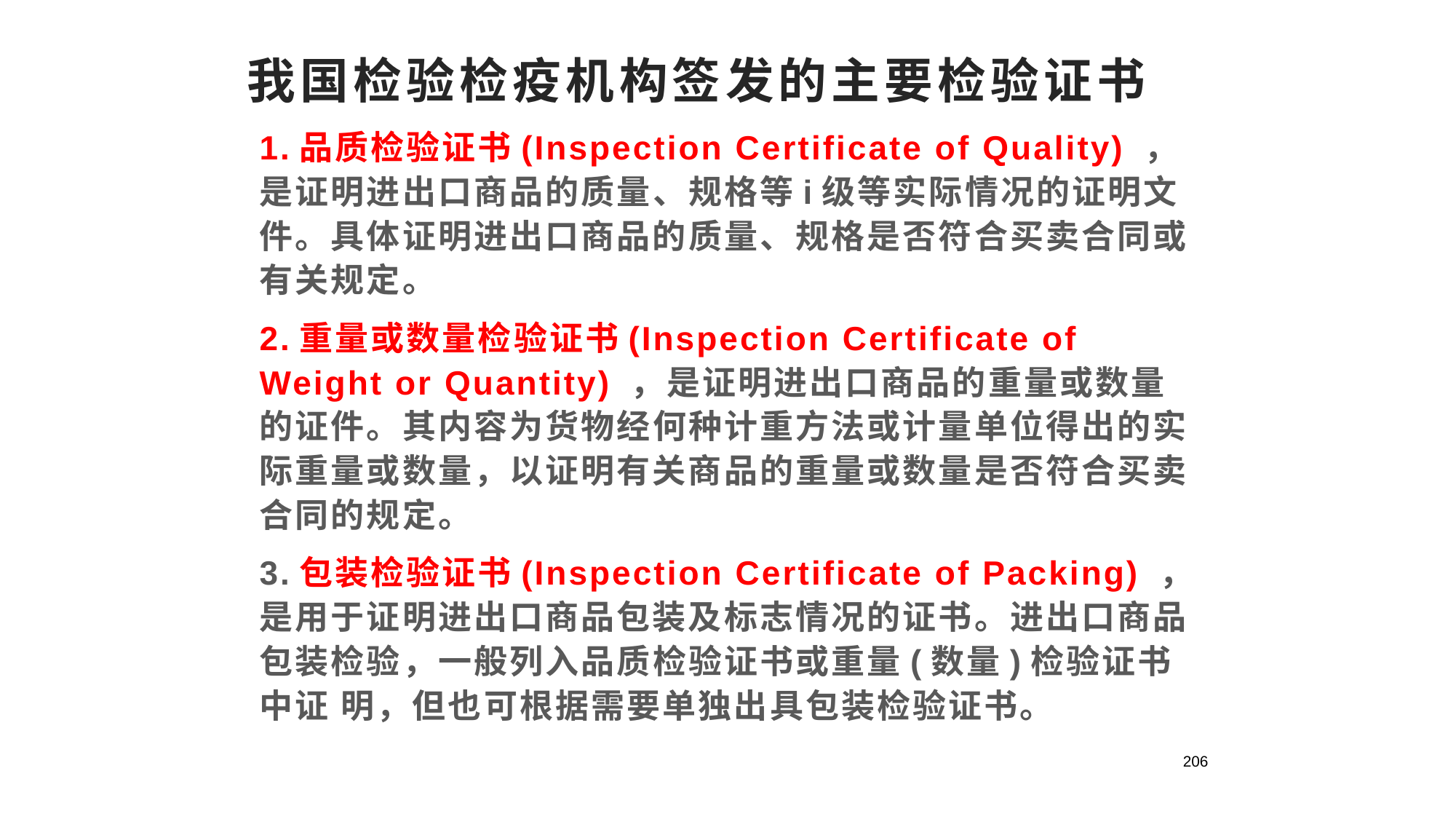

我国检验检疫机构签发的主要检验证书
1.品质检验证书(Inspection Certificate of Quality) ，是证明进出口商品的质量、规格等i级等实际情况的证明文件。具体证明进出口商品的质量、规格是否符合买卖合同或有关规定。
2.重量或数量检验证书(Inspection Certificate of Weight or Quantity) ，是证明进出口商品的重量或数量的证件。其内容为货物经何种计重方法或计量单位得出的实际重量或数量，以证明有关商品的重量或数量是否符合买卖合同的规定。
3.包装检验证书(Inspection Certificate of Packing) ，是用于证明进出口商品包装及标志情况的证书。进出口商品包装检验，一般列入品质检验证书或重量(数量)检验证书中证 明，但也可根据需要单独出具包装检验证书。
206